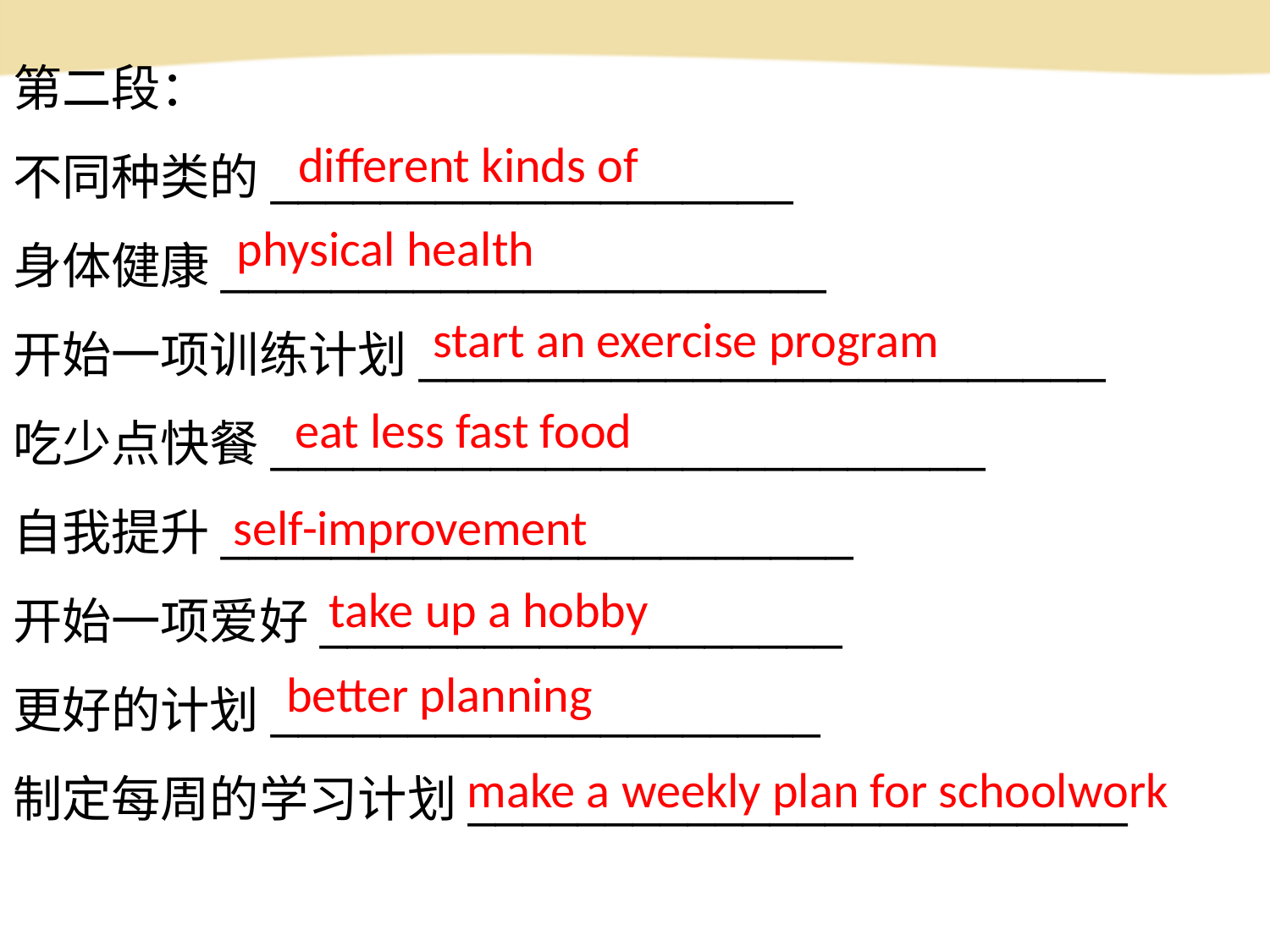

第二段：
不同种类的___________________
身体健康______________________
开始一项训练计划_________________________
吃少点快餐__________________________
自我提升_______________________
开始一项爱好___________________
更好的计划____________________
制定每周的学习计划________________________
different kinds of
physical health
start an exercise program
eat less fast food
self-improvement
take up a hobby
better planning
make a weekly plan for schoolwork